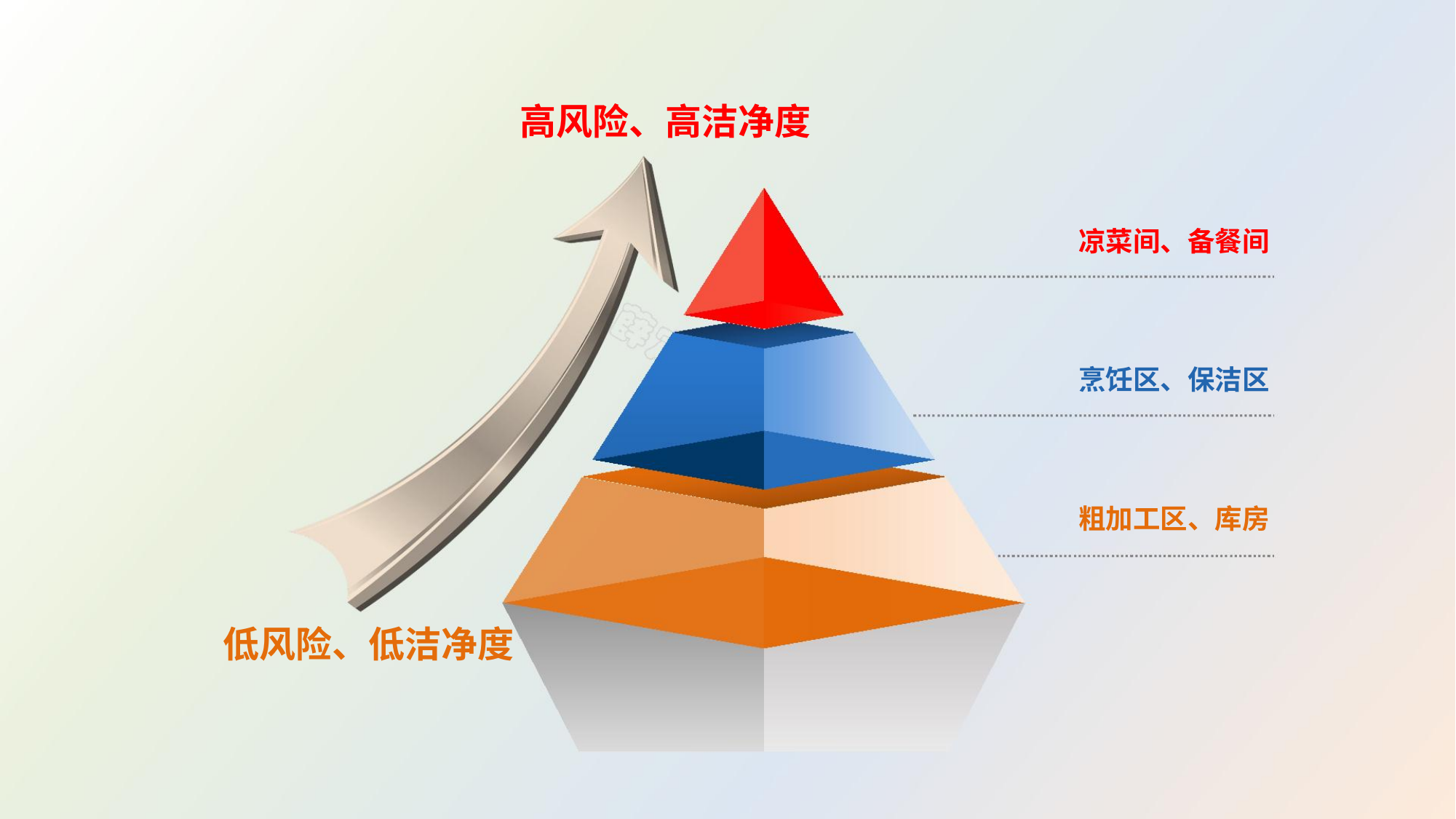

高风险、高洁净度
凉菜间、备餐间
烹饪区、保洁区
粗加工区、库房
低风险、低洁净度